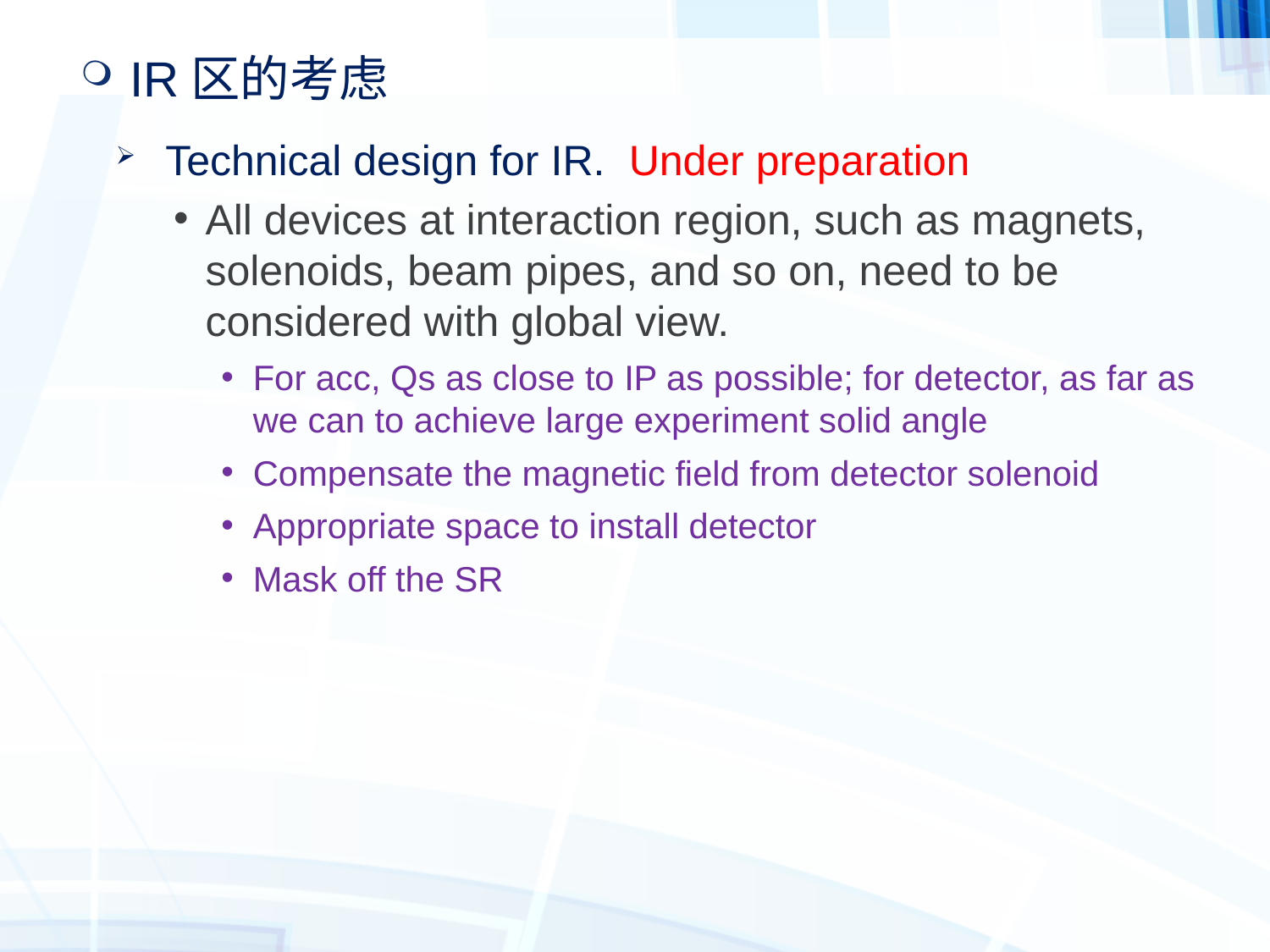

IR区的考虑
Technical design for IR.  Under preparation
All devices at interaction region, such as magnets, solenoids, beam pipes, and so on, need to be considered with global view.
For acc, Qs as close to IP as possible; for detector, as far as we can to achieve large experiment solid angle
Compensate the magnetic field from detector solenoid
Appropriate space to install detector
Mask off the SR